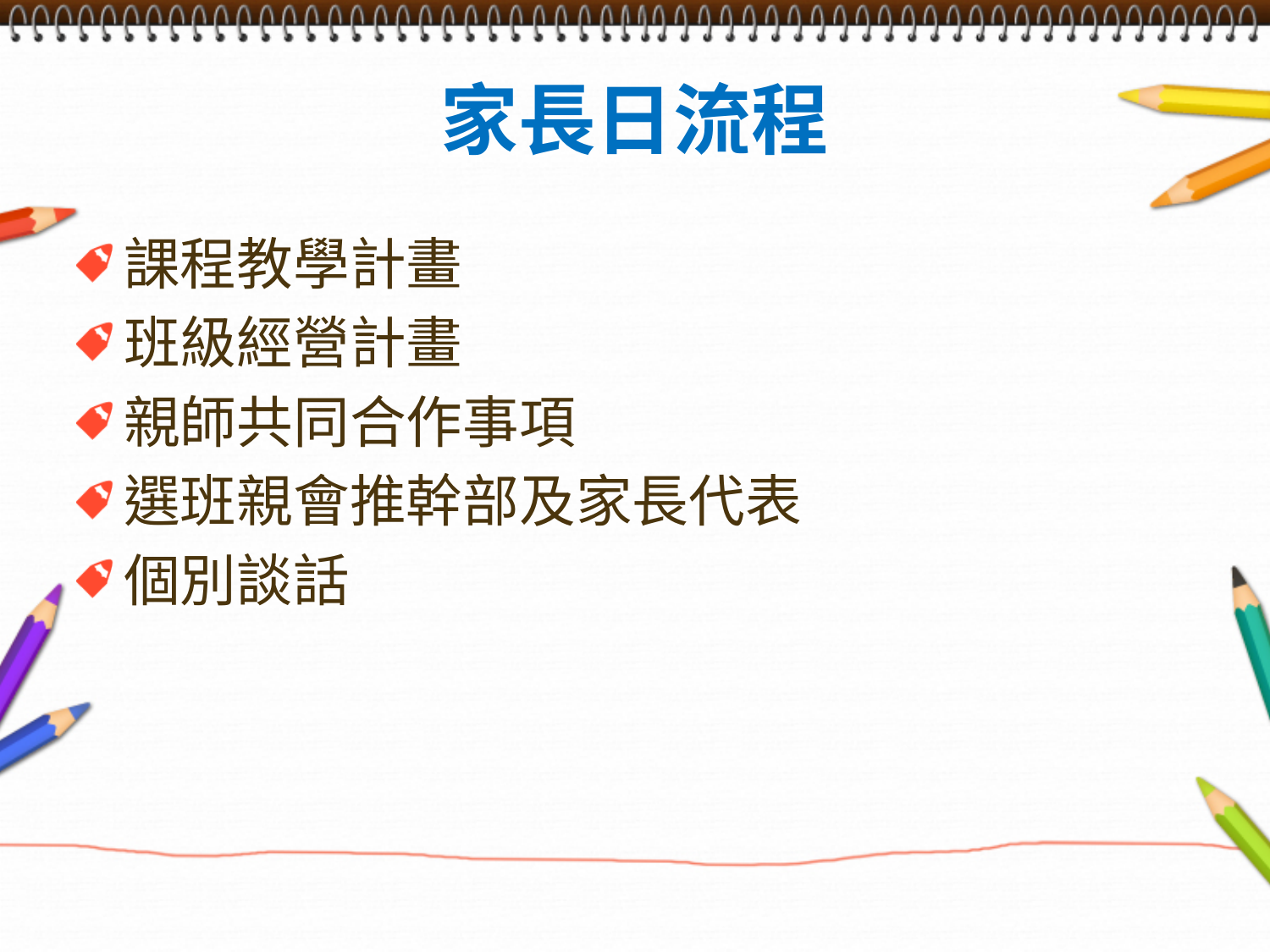

# 家長日流程
課程教學計畫
班級經營計畫
親師共同合作事項
選班親會推幹部及家長代表
個別談話